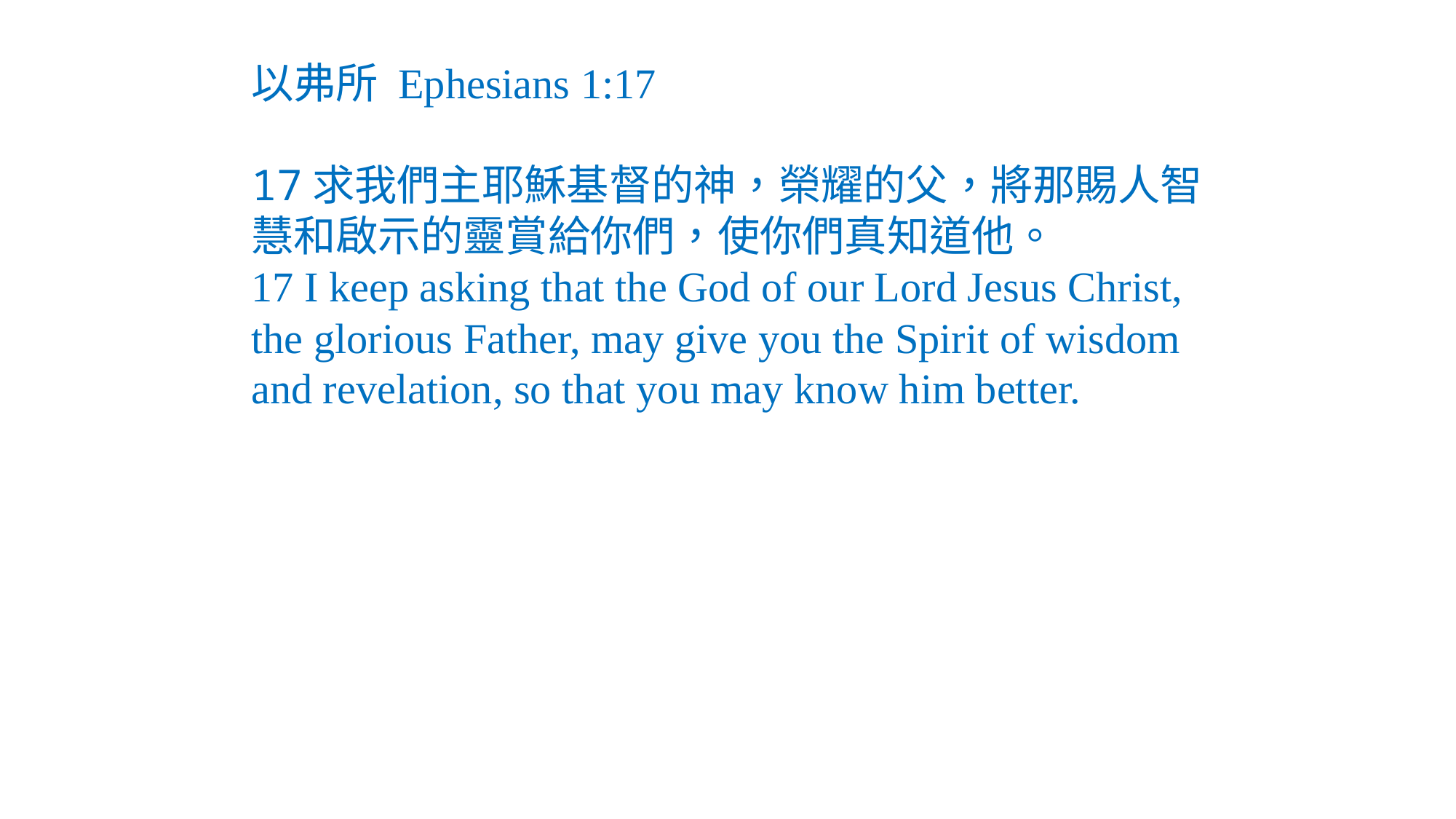

以弗所 Ephesians 1:17

17求我們主耶穌基督的神，榮耀的父，將那賜人智慧和啟示的靈賞給你們，使你們真知道他。
17 I keep asking that the God of our Lord Jesus Christ, the glorious Father, may give you the Spirit of wisdom and revelation, so that you may know him better.